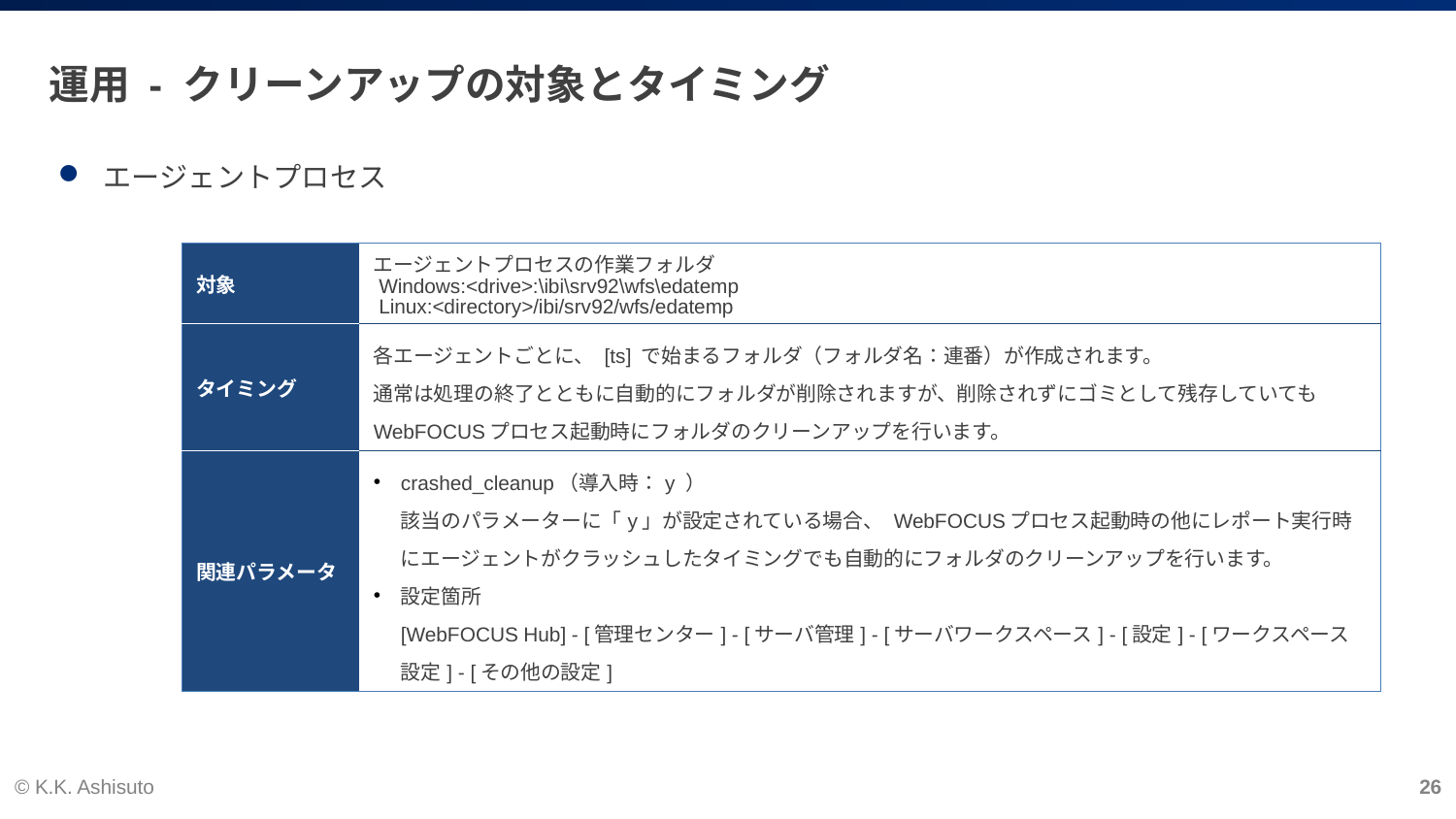

# 運用 - クリーンアップの対象とタイミング
エージェントプロセス
| 対象 | エージェントプロセスの作業フォルダ Windows:<drive>:\ibi\srv92\wfs\edatemp Linux:<directory>/ibi/srv92/wfs/edatemp |
| --- | --- |
| タイミング | 各エージェントごとに、 [ts] で始まるフォルダ（フォルダ名：連番）が作成されます。 通常は処理の終了とともに自動的にフォルダが削除されますが、削除されずにゴミとして残存していてもWebFOCUSプロセス起動時にフォルダのクリーンアップを行います。 |
| 関連パラメータ | crashed\_cleanup（導入時：y ） 該当のパラメーターに「y」が設定されている場合、 WebFOCUSプロセス起動時の他にレポート実行時にエージェントがクラッシュしたタイミングでも自動的にフォルダのクリーンアップを行います。 設定箇所 [WebFOCUS Hub] - [管理センター] - [サーバ管理] - [サーバワークスペース] - [設定] - [ワークスペース設定] - [その他の設定] |
© K.K. Ashisuto
26